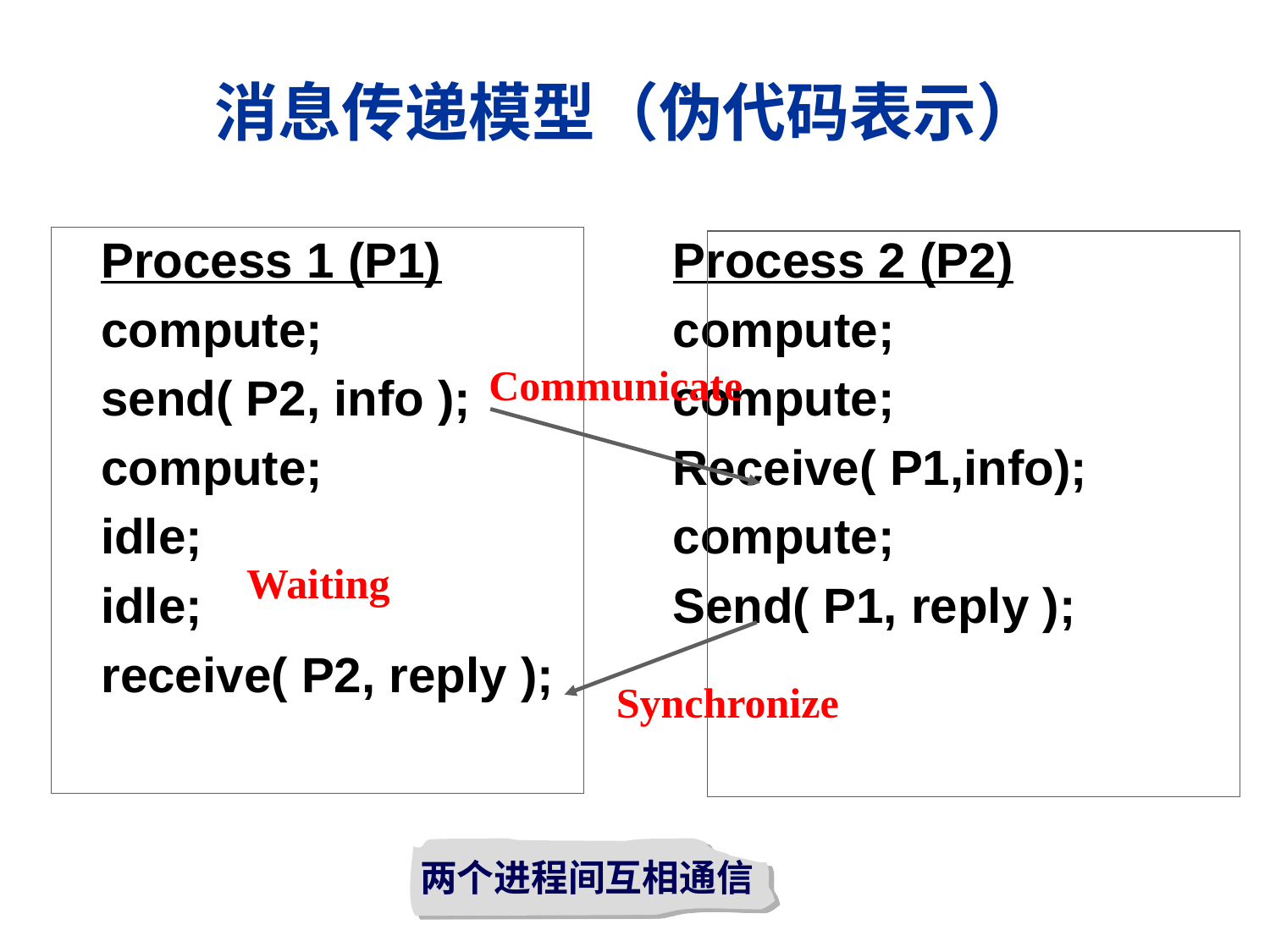

# 消息传递模型（伪代码表示）
Process 1 (P1)		Process 2 (P2)
compute;			compute;
send( P2, info );	 	compute;
compute;			Receive( P1,info);
idle;				compute;
idle;				Send( P1, reply );
receive( P2, reply );

Communicate

Waiting

Synchronize

两个进程间互相通信